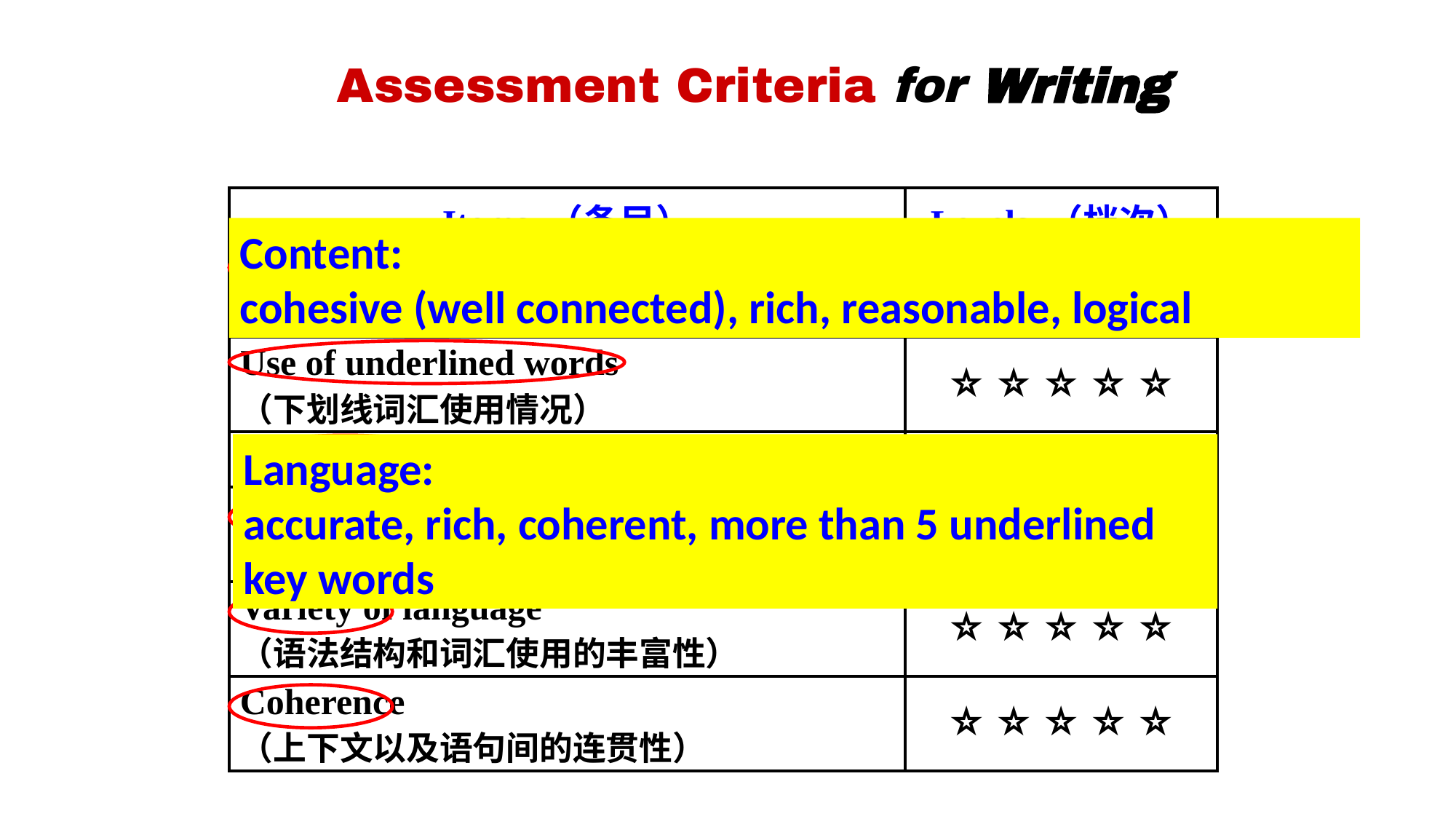

Assessment Criteria for Writing

| Items （条目） | Levels （档次） |
| --- | --- |
| Cohesion （与所给短文和段落开头衔接融合程度） | ☆ ☆ ☆ ☆ ☆ |
| Use of underlined words （下划线词汇使用情况） | ☆ ☆ ☆ ☆ ☆ |
| Rich Content（内容的丰富性） | ☆ ☆ ☆ ☆ ☆ |
| Accuracy of language （语法结构和词汇使用的准确性） | ☆ ☆ ☆ ☆ ☆ |
| Variety of language （语法结构和词汇使用的丰富性） | ☆ ☆ ☆ ☆ ☆ |
| Coherence （上下文以及语句间的连贯性） | ☆ ☆ ☆ ☆ ☆ |
Content:
cohesive (well connected), rich, reasonable, logical

Language:
accurate, rich, coherent, more than 5 underlined key words